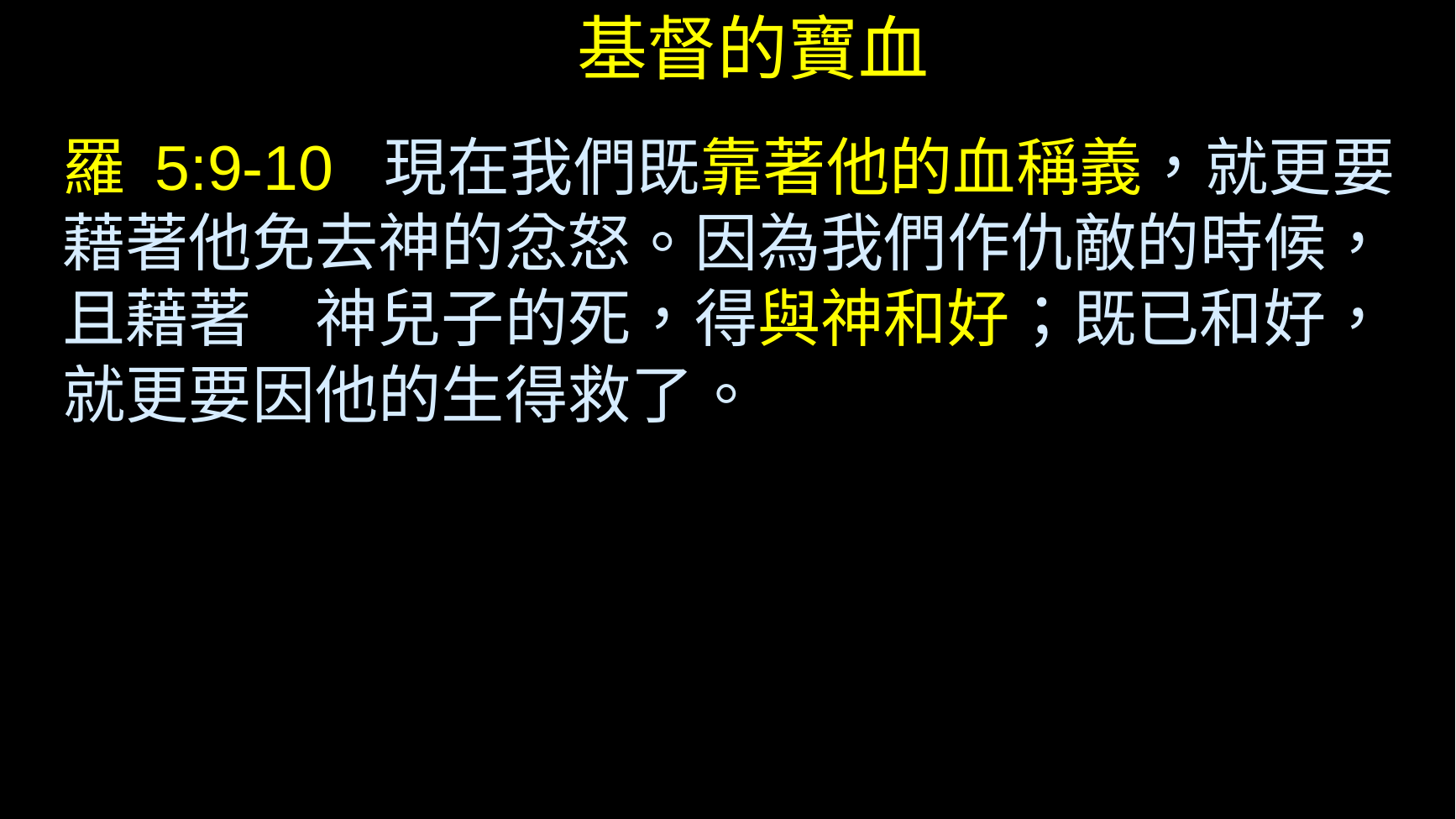

基督的寶血

羅 5:9-10  現在我們既靠著他的血稱義，就更要藉著他免去神的忿怒。因為我們作仇敵的時候，且藉著　神兒子的死，得與神和好；既已和好，就更要因他的生得救了。